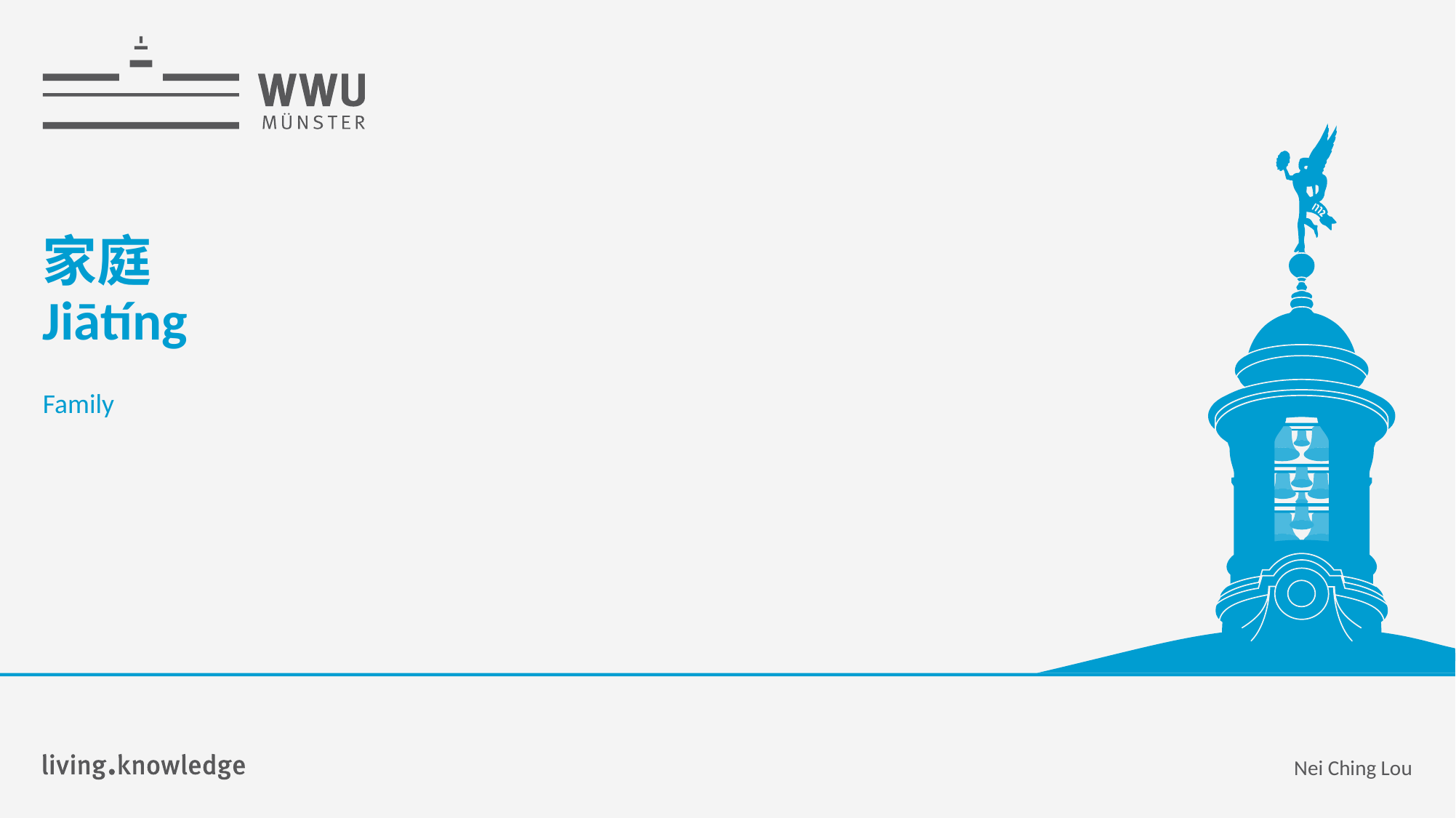

Family
# 家庭 Jiātíng
Family
Nei Ching Lou
Nei Ching Lou
1